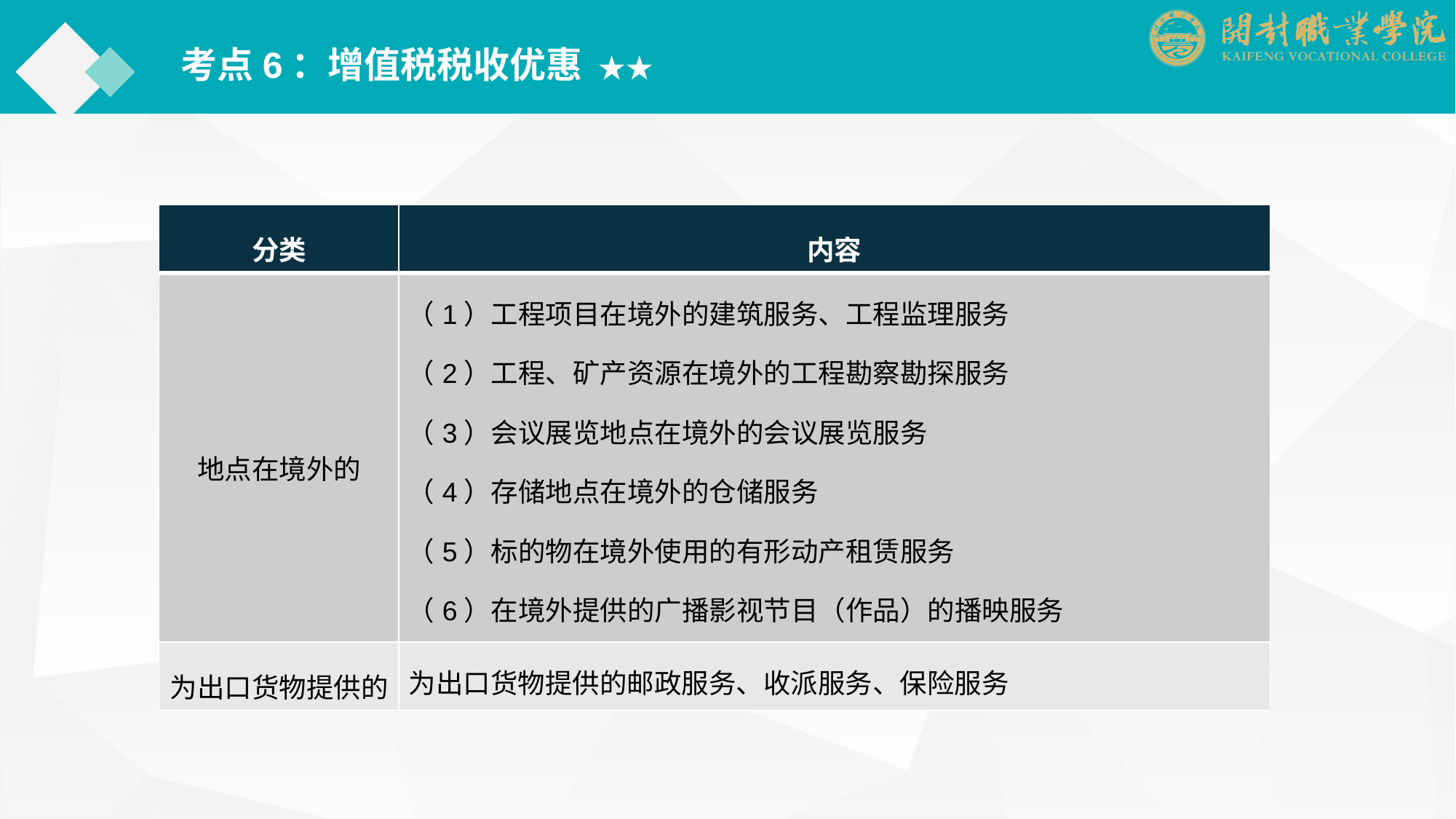

考点6：增值税税收优惠  ★★
| 分类 | 内容 |
| --- | --- |
| 地点在境外的 | （1）工程项目在境外的建筑服务、工程监理服务 （2）工程、矿产资源在境外的工程勘察勘探服务 （3）会议展览地点在境外的会议展览服务 （4）存储地点在境外的仓储服务 （5）标的物在境外使用的有形动产租赁服务 （6）在境外提供的广播影视节目（作品）的播映服务 （7）在境外提供的文化体育服务、教育医疗服务、旅游服务 |
| 为出口货物提供的 | 为出口货物提供的邮政服务、收派服务、保险服务 |